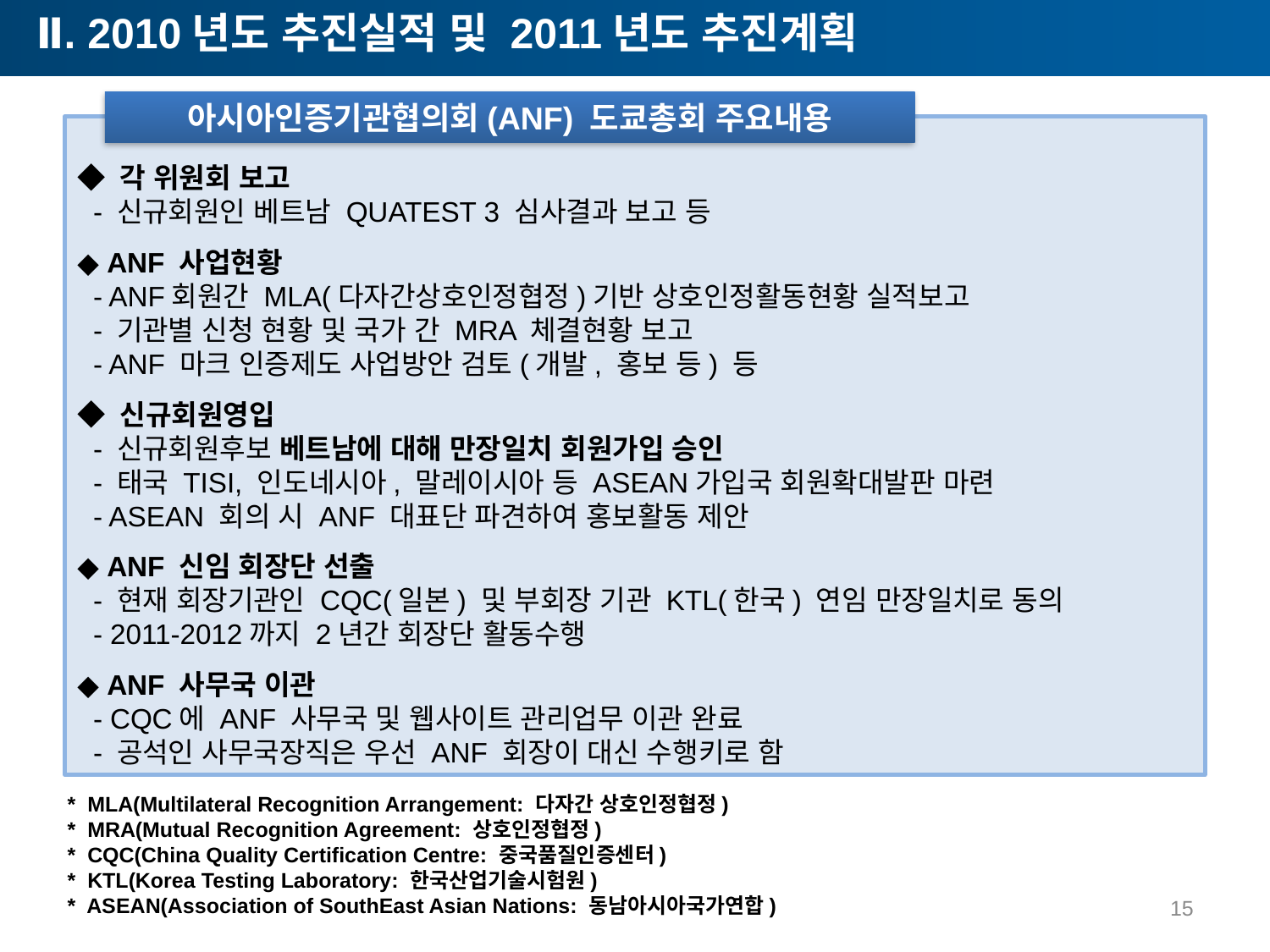

Ⅱ. 2010년도 추진실적 및 2011년도 추진계획
아시아인증기관협의회(ANF) 도쿄총회 주요내용

◆ 각 위원회 보고
  - 신규회원인 베트남 QUATEST 3 심사결과 보고 등

◆ ANF 사업현황
  - ANF회원간 MLA(다자간상호인정협정)기반 상호인정활동현황 실적보고
  - 기관별 신청 현황 및 국가 간 MRA 체결현황 보고
  - ANF 마크 인증제도 사업방안 검토(개발, 홍보 등) 등

◆ 신규회원영입
  - 신규회원후보 베트남에 대해 만장일치 회원가입 승인
  - 태국 TISI, 인도네시아, 말레이시아 등 ASEAN가입국 회원확대발판 마련
  - ASEAN 회의 시 ANF 대표단 파견하여 홍보활동 제안

◆ ANF 신임 회장단 선출
  - 현재 회장기관인 CQC(일본) 및 부회장 기관 KTL(한국) 연임 만장일치로 동의
  - 2011-2012까지 2년간 회장단 활동수행

◆ ANF 사무국 이관
  - CQC에 ANF 사무국 및 웹사이트 관리업무 이관 완료
  - 공석인 사무국장직은 우선 ANF 회장이 대신 수행키로 함
*  MLA(Multilateral Recognition Arrangement: 다자간 상호인정협정)
*  MRA(Mutual Recognition Agreement: 상호인정협정)
*  CQC(China Quality Certification Centre: 중국품질인증센터)
*  KTL(Korea Testing Laboratory: 한국산업기술시험원)
*  ASEAN(Association of SouthEast Asian Nations: 동남아시아국가연합)
15